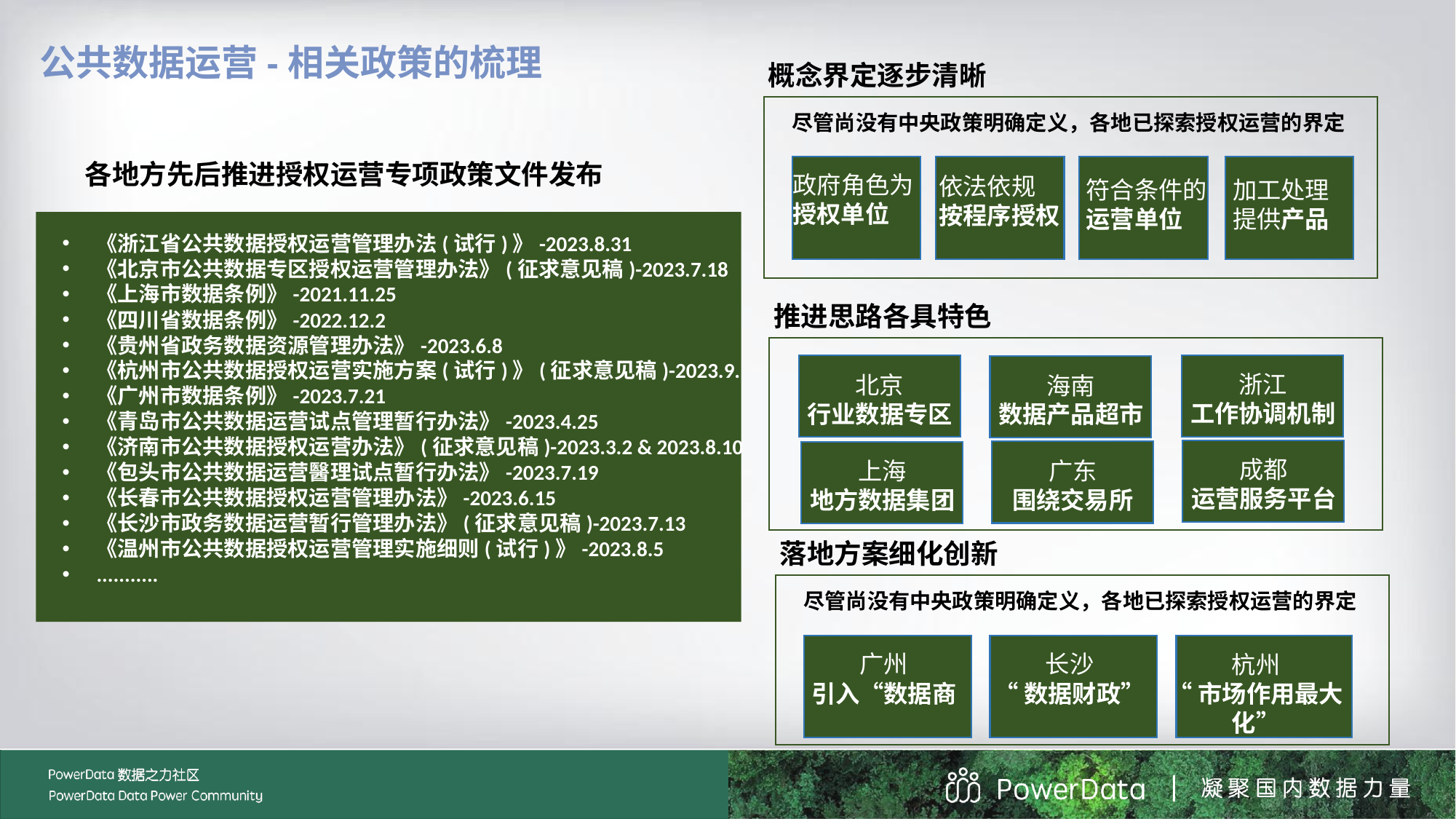

公共数据运营-相关政策的梳理
概念界定逐步清晰

尽管尚没有中央政策明确定义，各地已探索授权运营的界定
各地方先后推进授权运营专项政策文件发布

政府角色为
授权单位
依法依规
按程序授权
符合条件的运营单位
加工处理提供产品

《浙江省公共数据授权运营管理办法(试行)》-2023.8.31
《北京市公共数据专区授权运营管理办法》(征求意见稿)-2023.7.18
《上海市数据条例》-2021.11.25
《四川省数据条例》-2022.12.2
《贵州省政务数据资源管理办法》-2023.6.8
《杭州市公共数据授权运营实施方案(试行)》(征求意见稿)-2023.9.
《广州市数据条例》-2023.7.21
《青岛市公共数据运营试点管理暂行办法》-2023.4.25
《济南市公共数据授权运营办法》(征求意见稿)-2023.3.2 & 2023.8.10
《包头市公共数据运营醫理试点暂行办法》-2023.7.19
《长春市公共数据授权运营管理办法》-2023.6.15
《长沙市政务数据运营暂行管理办法》(征求意见稿)-2023.7.13
《温州市公共数据授权运营管理实施细则(试行)》-2023.8.5
...........
推进思路各具特色

浙江
工作协调机制
北京
行业数据专区
海南
数据产品超市

成都
运营服务平台
广东
围绕交易所
上海
地方数据集团
落地方案细化创新

尽管尚没有中央政策明确定义，各地已探索授权运营的界定

广州
引入“数据商
长沙
“数据财政”
杭州
“市场作用最大化”